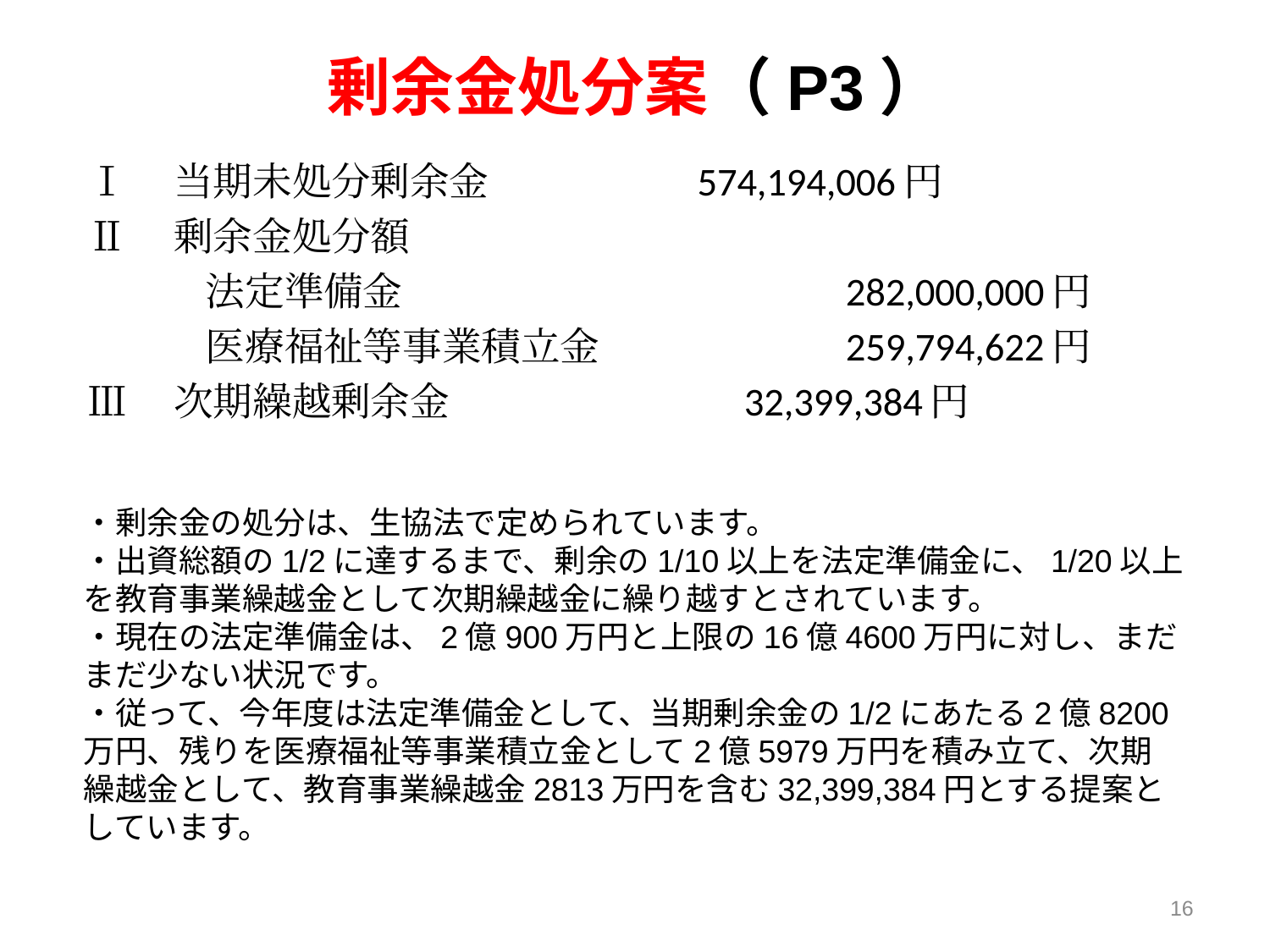

剰余金処分案（P3）
Ⅰ　当期未処分剰余金			574,194,006円
Ⅱ　剰余金処分額
　　　法定準備金				　282,000,000円
　　　医療福祉等事業積立金		　259,794,622円
Ⅲ　次期繰越剰余金			　32,399,384円

・剰余金の処分は、生協法で定められています。
・出資総額の1/2に達するまで、剰余の1/10以上を法定準備金に、1/20以上を教育事業繰越金として次期繰越金に繰り越すとされています。
・現在の法定準備金は、2億900万円と上限の16億4600万円に対し、まだまだ少ない状況です。
・従って、今年度は法定準備金として、当期剰余金の1/2にあたる2億8200万円、残りを医療福祉等事業積立金として2億5979万円を積み立て、次期繰越金として、教育事業繰越金2813万円を含む32,399,384円とする提案としています。
16